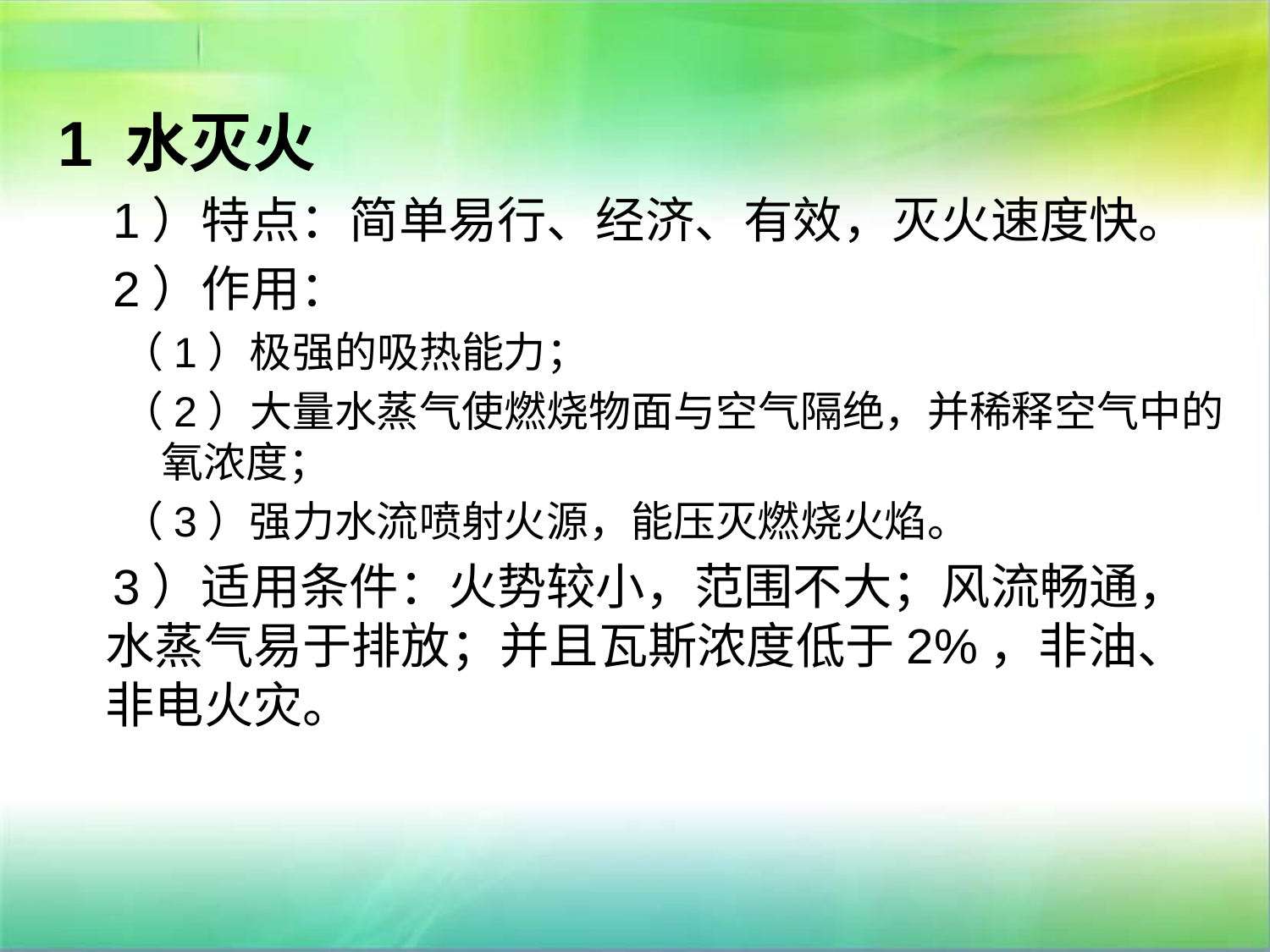

1 水灭火
    1）特点：简单易行、经济、有效，灭火速度快。
    2）作用：
（1）极强的吸热能力；
（2）大量水蒸气使燃烧物面与空气隔绝，并稀释空气中的氧浓度；
（3）强力水流喷射火源，能压灭燃烧火焰。
    3）适用条件：火势较小，范围不大；风流畅通，水蒸气易于排放；并且瓦斯浓度低于2%，非油、非电火灾。